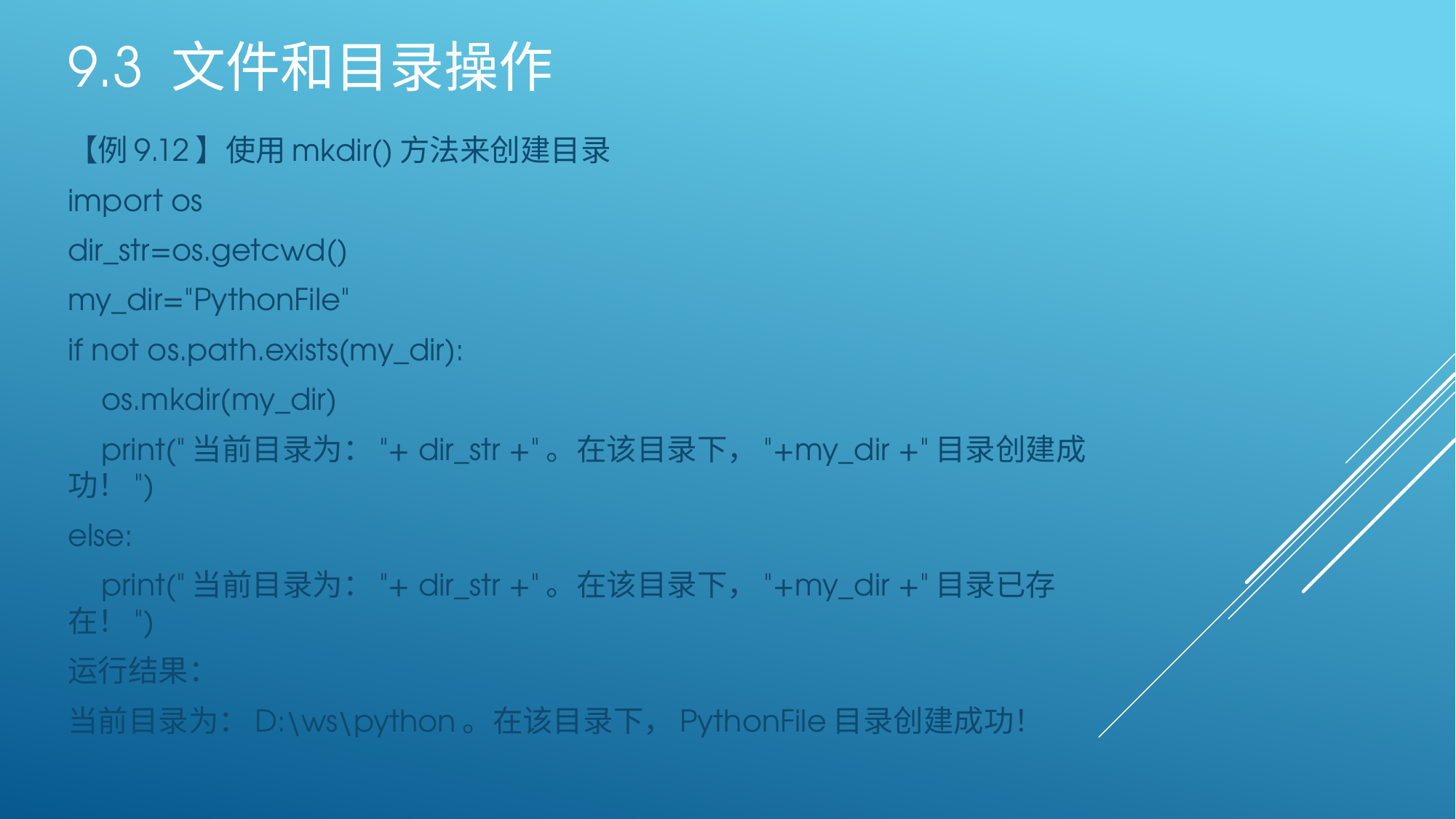

# 9.3 文件和目录操作
【例9.12】使用mkdir()方法来创建目录
import os
dir_str=os.getcwd()
my_dir="PythonFile"
if not os.path.exists(my_dir):
    os.mkdir(my_dir)
    print("当前目录为："+ dir_str +"。在该目录下，"+my_dir +"目录创建成功！")
else:
    print("当前目录为："+ dir_str +"。在该目录下，"+my_dir +"目录已存在！")
运行结果：
当前目录为：D:\ws\python。在该目录下，PythonFile目录创建成功！